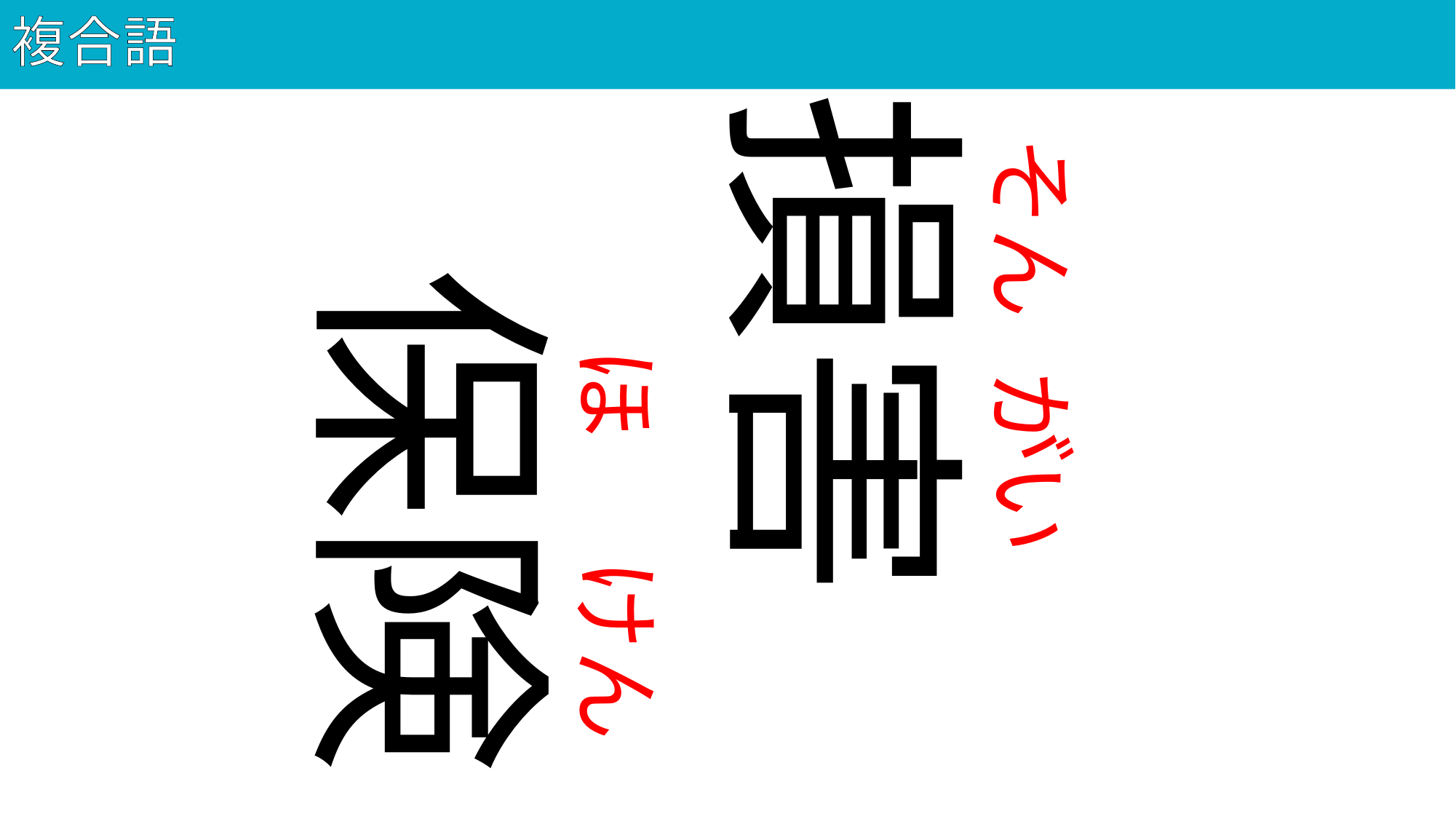

# 複合語
104
損害
そん
保険
ほ
がい
けん